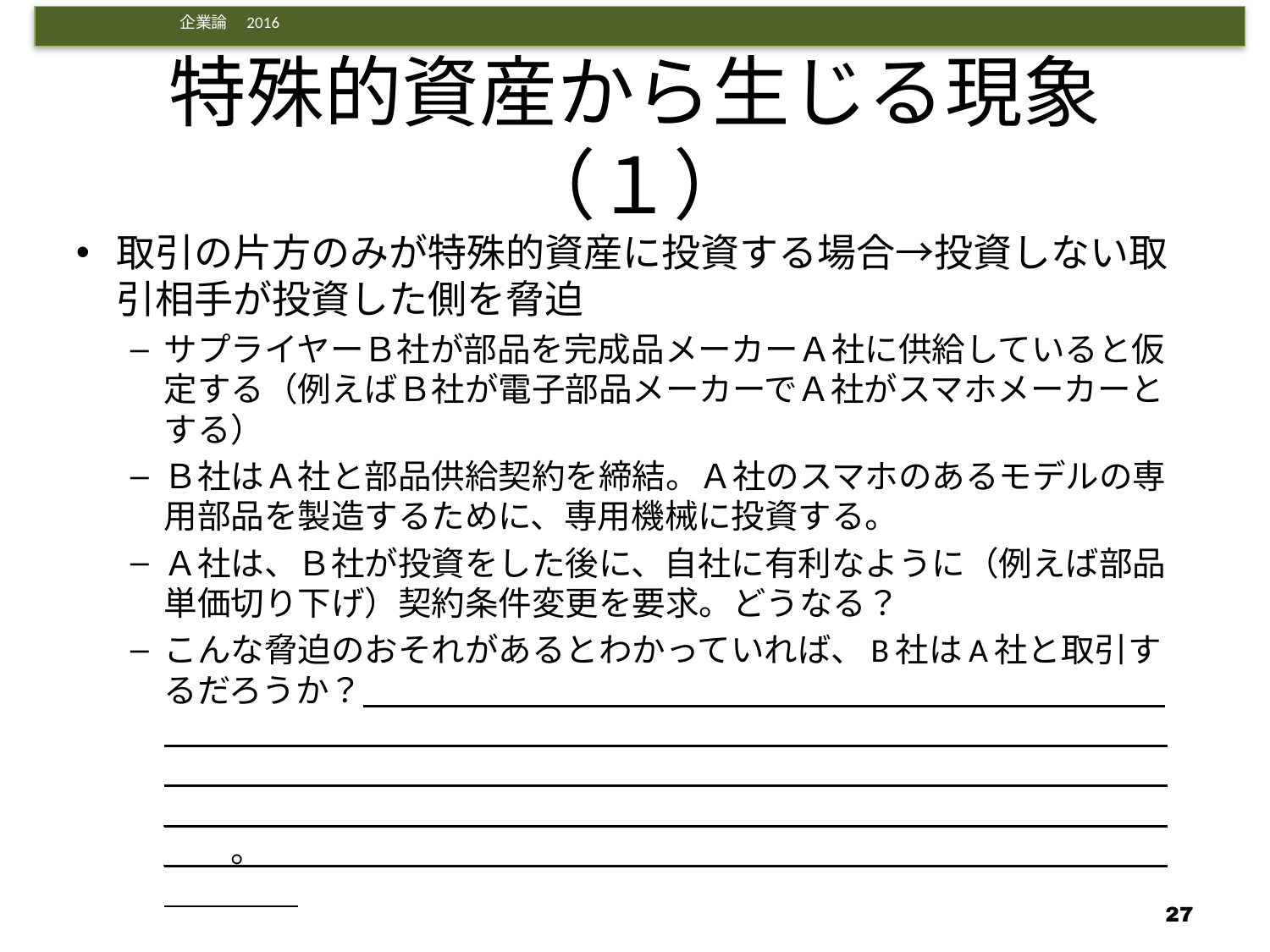

# 特殊的資産から生じる現象（１）
取引の片方のみが特殊的資産に投資する場合→投資しない取引相手が投資した側を脅迫
サプライヤーＢ社が部品を完成品メーカーＡ社に供給していると仮定する（例えばＢ社が電子部品メーカーでＡ社がスマホメーカーとする）
Ｂ社はＡ社と部品供給契約を締結。Ａ社のスマホのあるモデルの専用部品を製造するために、専用機械に投資する。
Ａ社は、Ｂ社が投資をした後に、自社に有利なように（例えば部品単価切り下げ）契約条件変更を要求。どうなる？
こんな脅迫のおそれがあるとわかっていれば、B社はA社と取引するだろうか？　　　　　　　　　　　　　　　　　　　　　　　　　　　　　　　　　　　　　　　　　　　　　　　　　　　　　　　　　　　　　　　　＿＿＿＿＿＿＿＿＿＿＿＿＿＿＿＿　　　　＿＿＿＿＿＿＿＿＿＿＿＿＿＿＿＿＿＿＿＿＿＿＿＿＿＿＿＿＿＿＿＿。
27